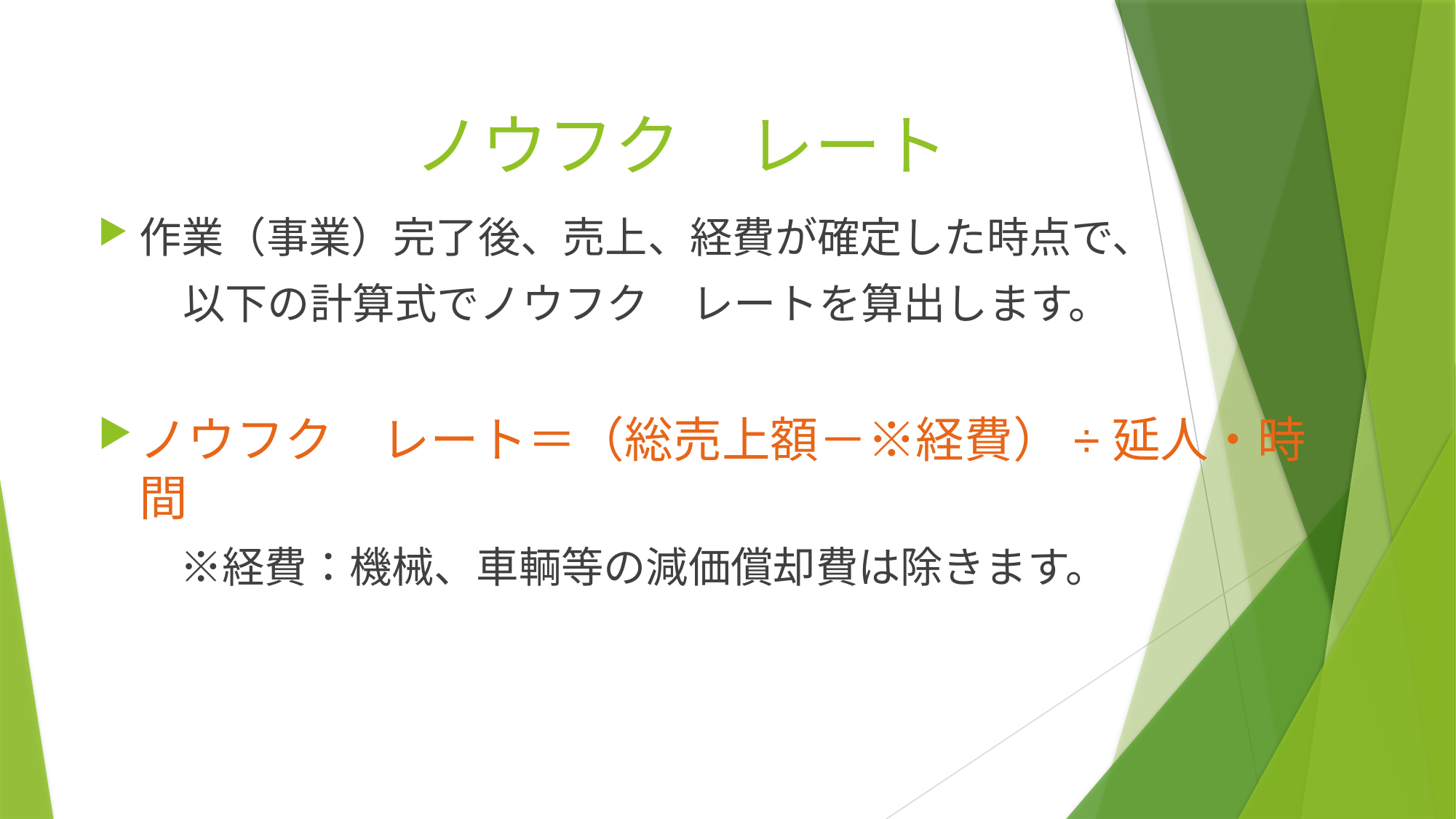

# ノウフク　レート
作業（事業）完了後、売上、経費が確定した時点で、
　　以下の計算式でノウフク　レートを算出します。

ノウフク　レート＝（総売上額－※経費）÷延人・時間
　　　　　　※経費：機械、車輌等の減価償却費は除きます。